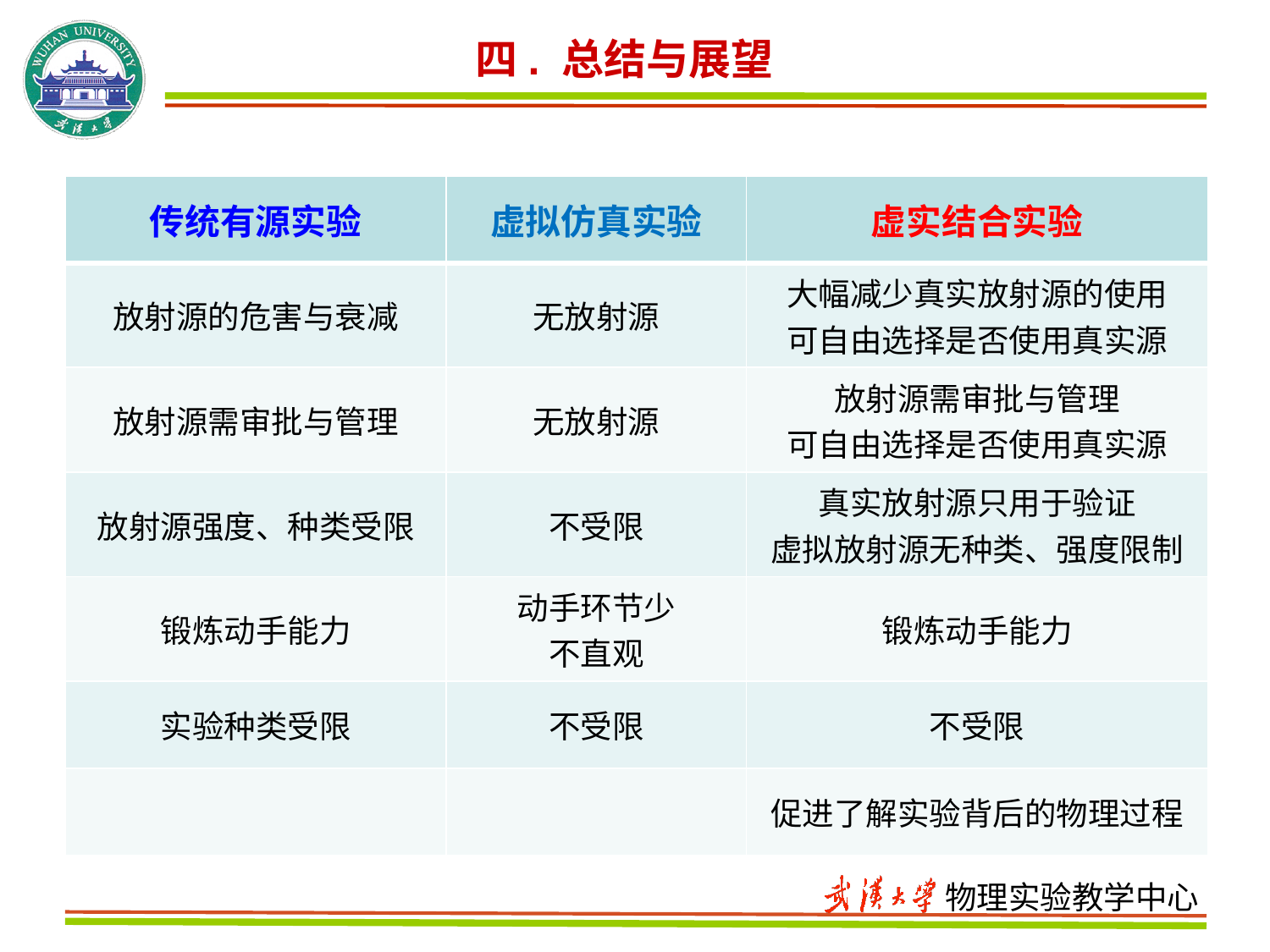

四. 总结与展望
| 传统有源实验 | 虚拟仿真实验 | 虚实结合实验 |
| --- | --- | --- |
| 放射源的危害与衰减 | 无放射源 | 大幅减少真实放射源的使用 可自由选择是否使用真实源 |
| 放射源需审批与管理 | 无放射源 | 放射源需审批与管理 可自由选择是否使用真实源 |
| 放射源强度、种类受限 | 不受限 | 真实放射源只用于验证 虚拟放射源无种类、强度限制 |
| 锻炼动手能力 | 动手环节少 不直观 | 锻炼动手能力 |
| 实验种类受限 | 不受限 | 不受限 |
|  |  | 促进了解实验背后的物理过程 |